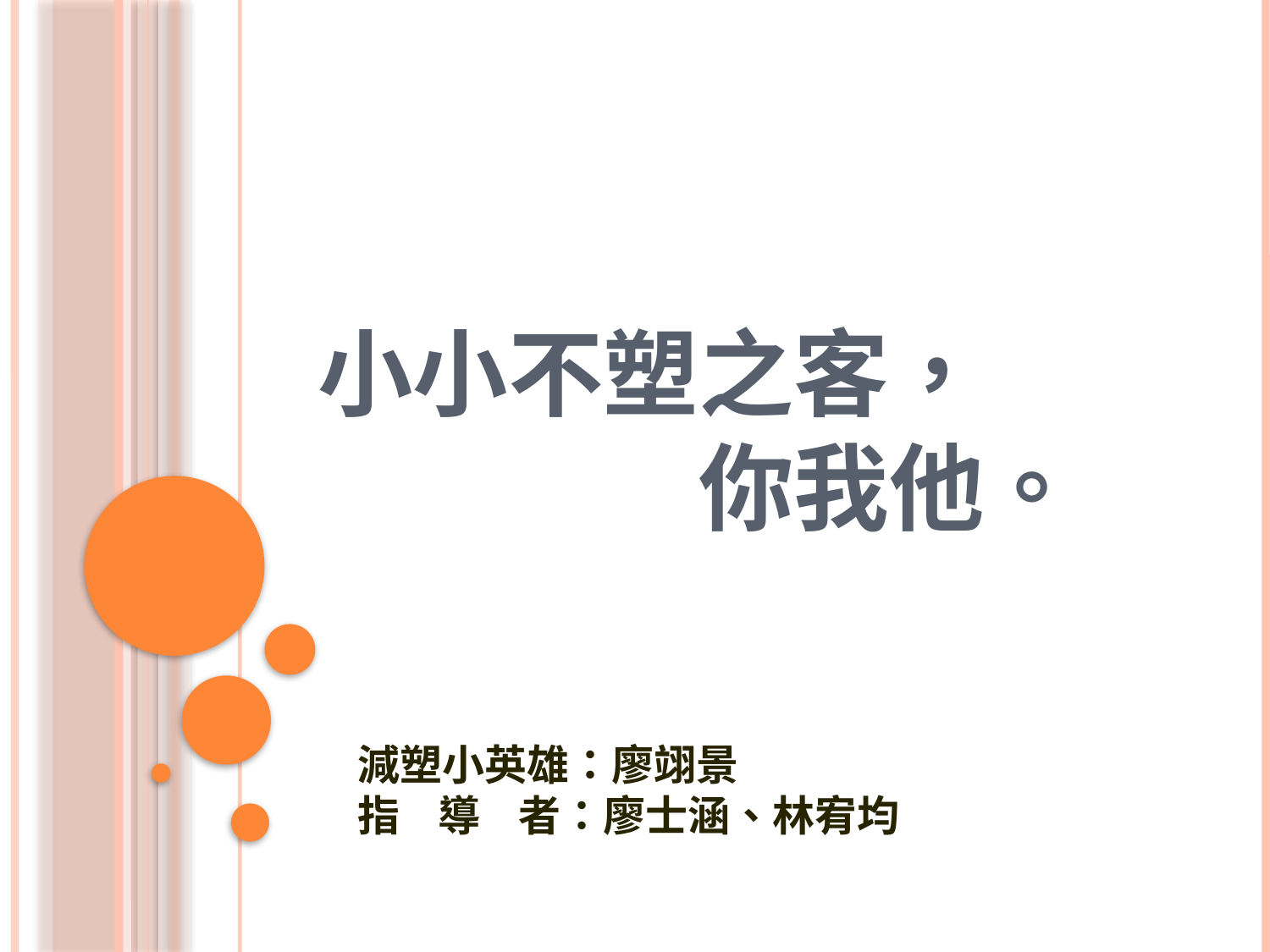

# 小小不塑之客， 　　　　你我他。
減塑小英雄：廖翊景
指    導    者：廖士涵、林宥均